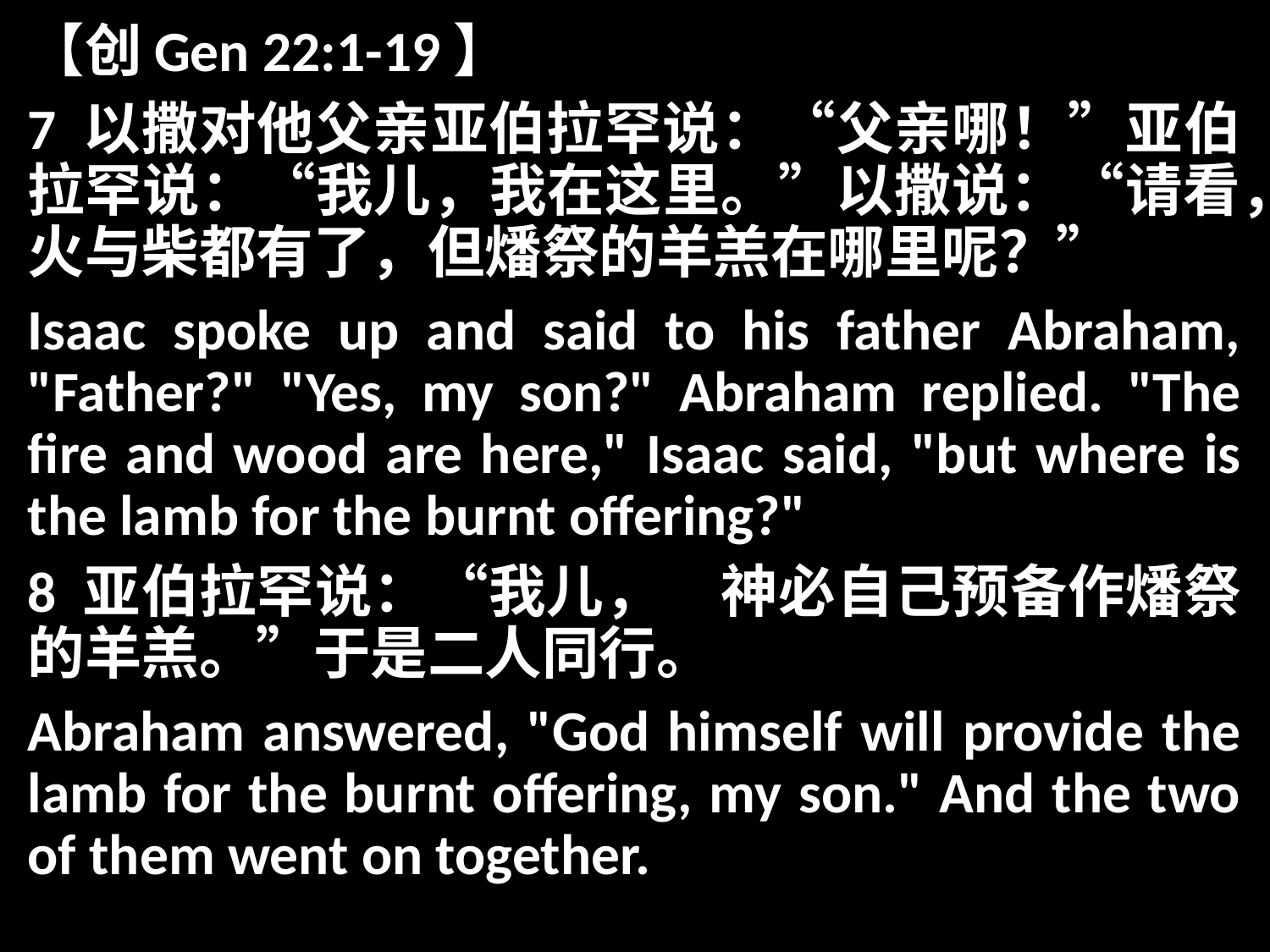

【创Gen 22:1-19】
7 以撒对他父亲亚伯拉罕说：“父亲哪！”亚伯拉罕说：“我儿，我在这里。”以撒说：“请看，火与柴都有了，但燔祭的羊羔在哪里呢？”
Isaac spoke up and said to his father Abraham, "Father?" "Yes, my son?" Abraham replied. "The fire and wood are here," Isaac said, "but where is the lamb for the burnt offering?"
8 亚伯拉罕说：“我儿，　神必自己预备作燔祭的羊羔。”于是二人同行。
Abraham answered, "God himself will provide the lamb for the burnt offering, my son." And the two of them went on together.